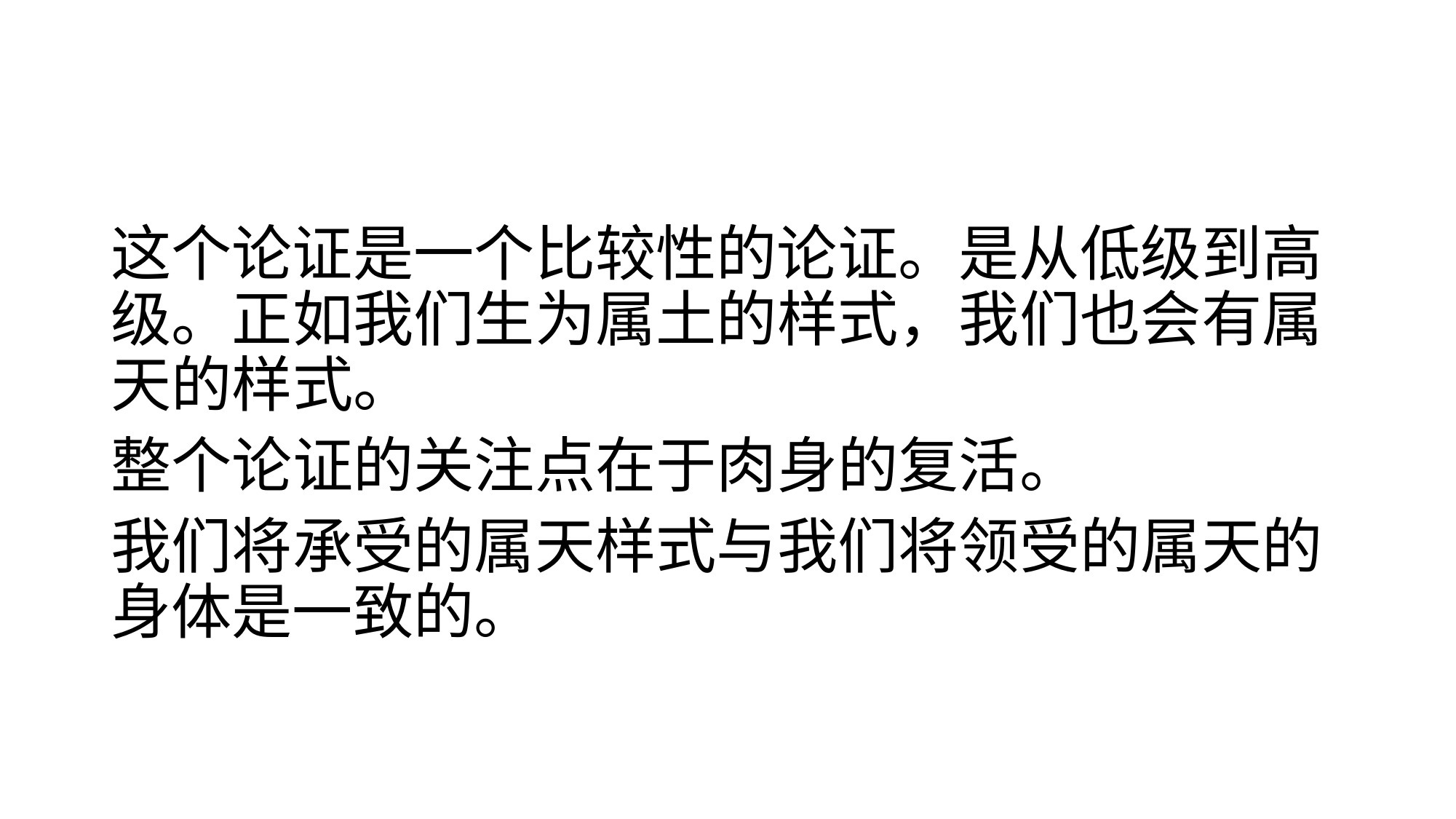

#
这个论证是一个比较性的论证。是从低级到高级。正如我们生为属土的样式，我们也会有属天的样式。
整个论证的关注点在于肉身的复活。
我们将承受的属天样式与我们将领受的属天的身体是一致的。